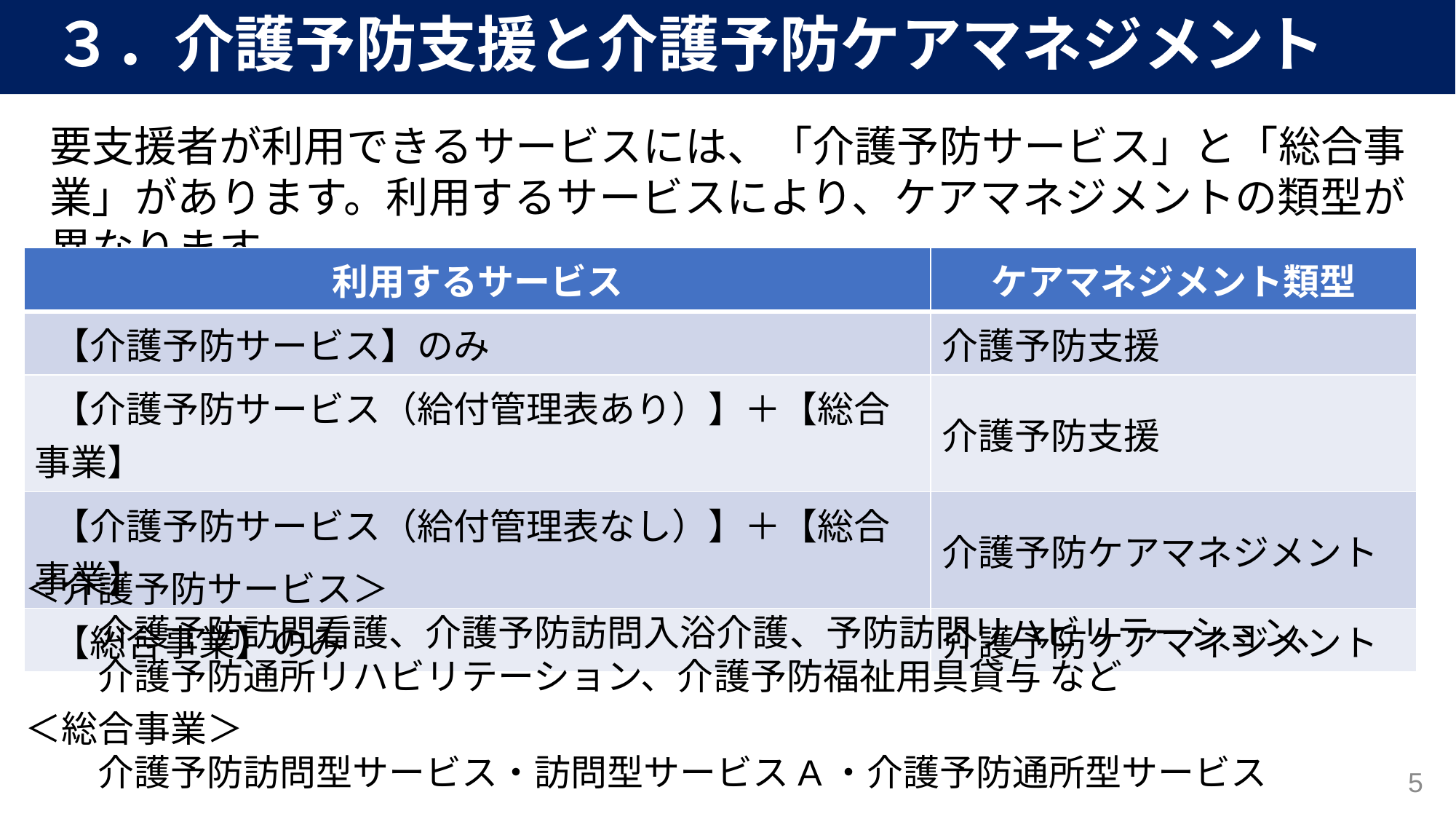

３．介護予防支援と介護予防ケアマネジメント
要支援者が利用できるサービスには、「介護予防サービス」と「総合事業」があります。利用するサービスにより、ケアマネジメントの類型が異なります
| 利用するサービス | ケアマネジメント類型 |
| --- | --- |
| 【介護予防サービス】のみ | 介護予防支援 |
| 【介護予防サービス（給付管理表あり）】＋【総合事業】 | 介護予防支援 |
| 【介護予防サービス（給付管理表なし）】＋【総合事業】 | 介護予防ケアマネジメント |
| 【総合事業】のみ | 介護予防ケアマネジメント |
＜介護予防サービス＞
　　介護予防訪問看護、介護予防訪問入浴介護、予防訪問リハビリテーション、
　　介護予防通所リハビリテーション、介護予防福祉用具貸与 など

＜総合事業＞
　　介護予防訪問型サービス・訪問型サービスA・介護予防通所型サービス
5